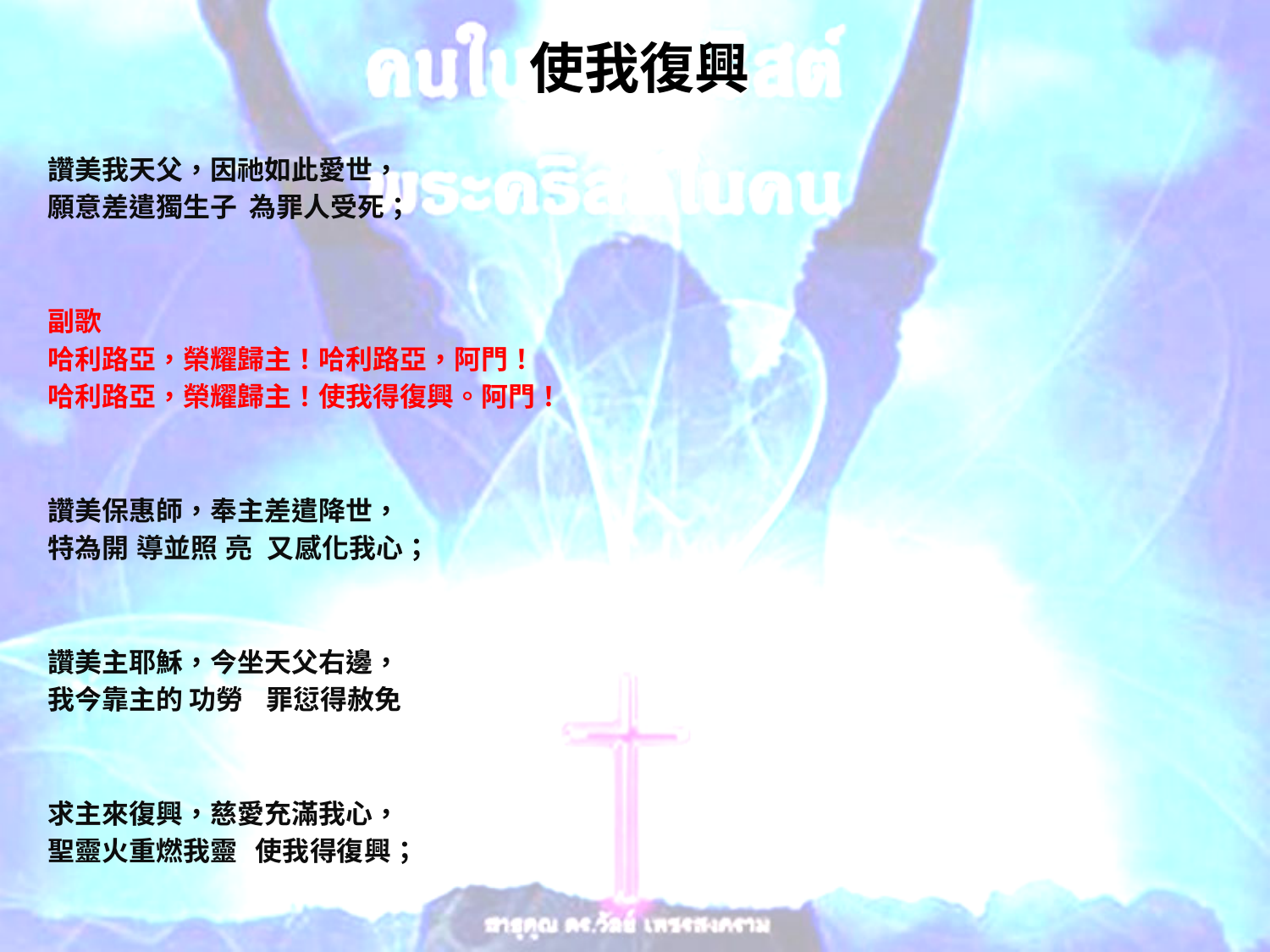

# 使我復興
讚美我天父，因祂如此愛世，
願意差遣獨生子  為罪人受死；

副歌
哈利路亞，榮耀歸主！哈利路亞，阿門！
哈利路亞，榮耀歸主！使我得復興。阿門！

讚美保惠師，奉主差遣降世，
特為開 導並照 亮  又感化我心；

讚美主耶穌，今坐天父右邊，
我今靠主的 功勞   罪愆得赦免

求主來復興，慈愛充滿我心，
聖靈火重燃我靈   使我得復興；